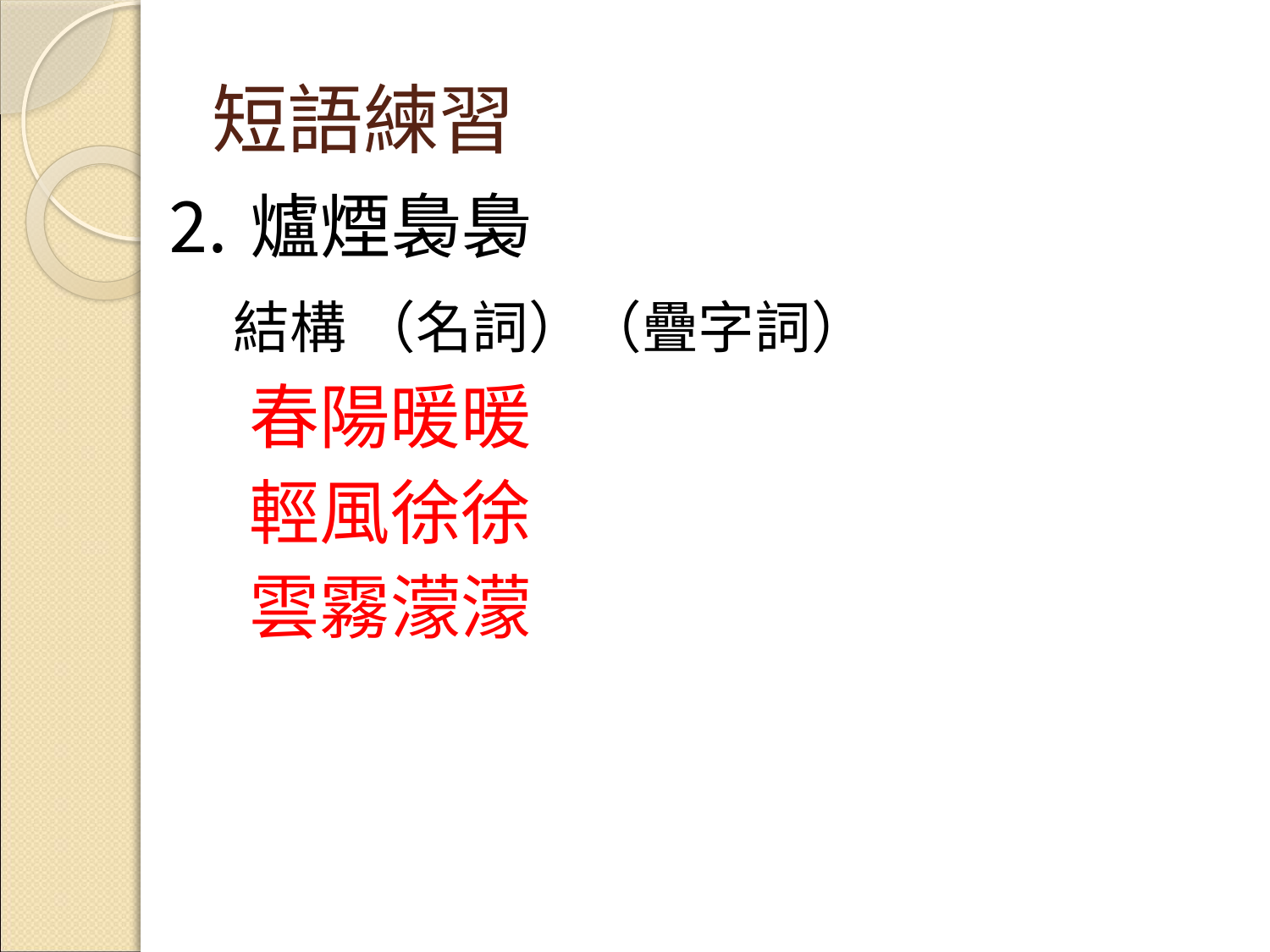

短語練習
⒉爐煙裊裊
　結構 （名詞）（疊字詞）
　 春陽暖暖
　 輕風徐徐
　 雲霧濛濛